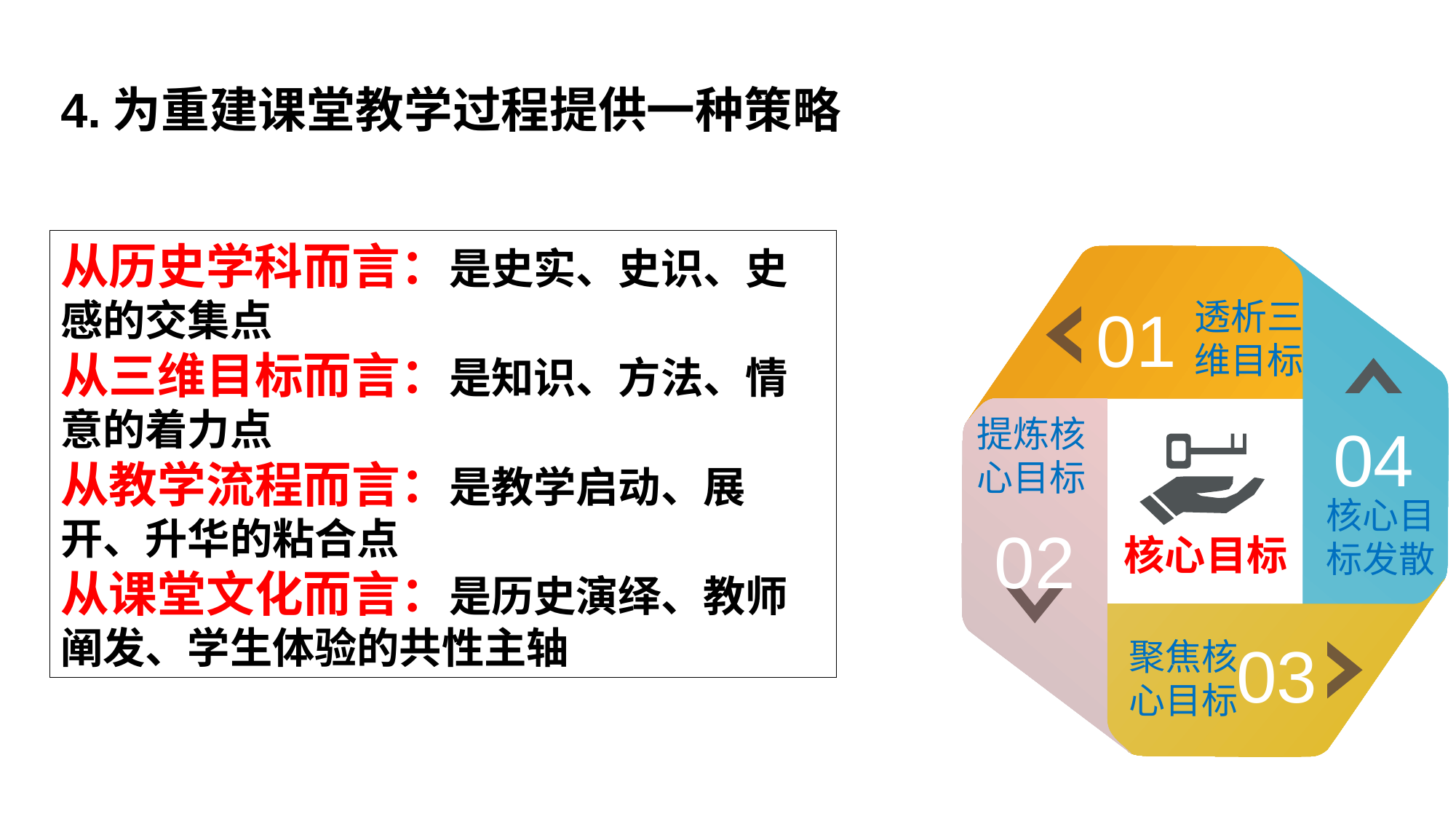

4.为重建课堂教学过程提供一种策略
从历史学科而言：是史实、史识、史感的交集点
从三维目标而言：是知识、方法、情意的着力点
从教学流程而言：是教学启动、展开、升华的粘合点
从课堂文化而言：是历史演绎、教师阐发、学生体验的共性主轴

01
透析三
维目标

提炼核心目标
04

02
核心目
标发散
核心目标

03
聚焦核
心目标

70